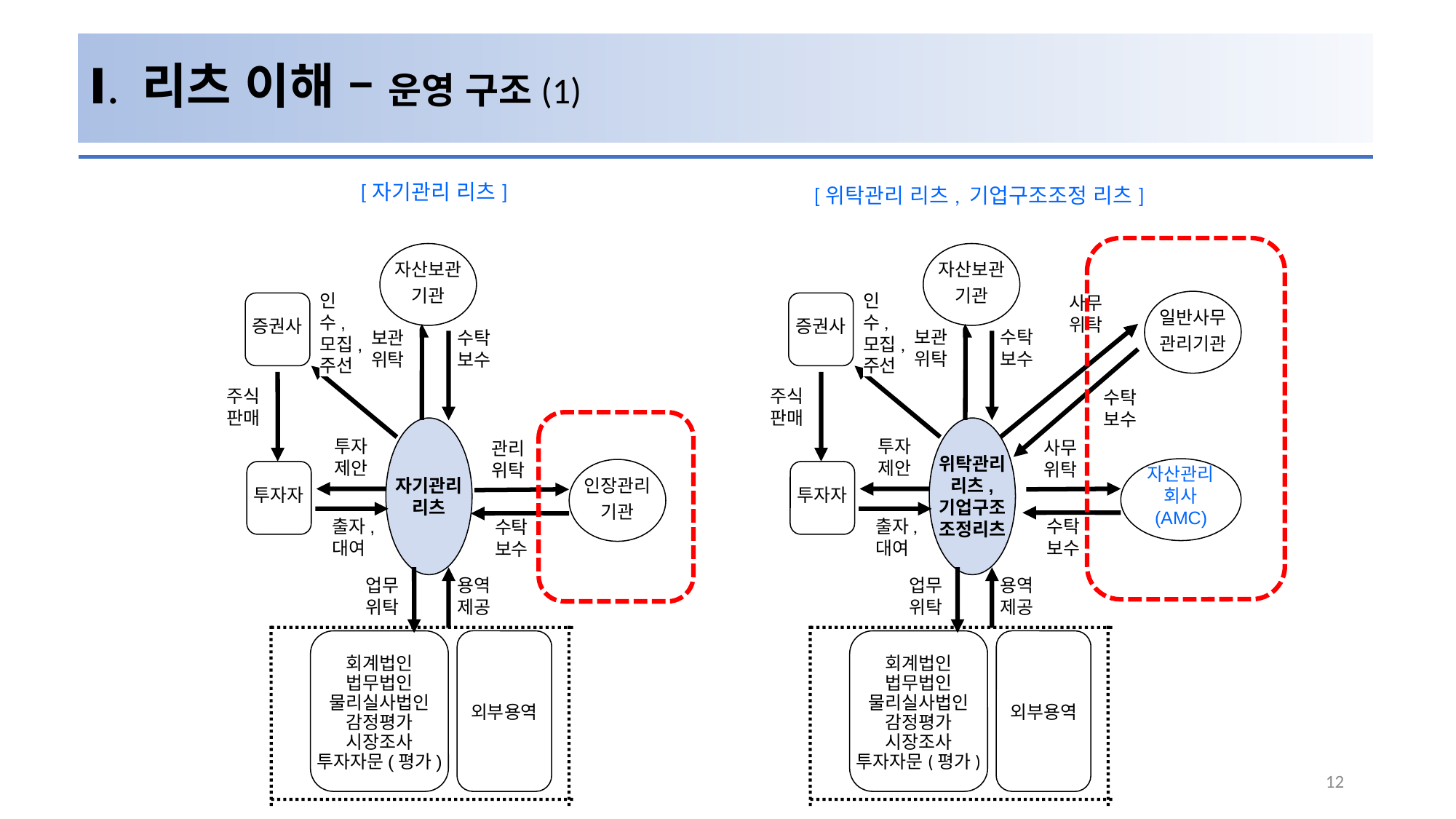

# Ⅰ. 리츠 이해 – 운영 구조(1)
[자기관리 리츠]
[위탁관리 리츠, 기업구조조정 리츠]

자산보관
기관
자산보관
기관
사무위탁
일반사무
관리기관
증권사
증권사
인수,
모집,
주선
인수,
모집,
주선

보관위탁
수탁보수
보관위탁
수탁보수

주식
판매
주식
판매
수탁보수

자기관리
리츠
위탁관리
리츠,
기업구조
조정리츠
투자 제안
투자 제안
사무위탁
관리위탁
자산관리
회사
(AMC)
인장관리
기관
투자자
투자자

출자,
대여
출자,
대여
수탁보수
수탁보수

업무
위탁
용역제공
업무
위탁
용역제공

회계법인
법무법인
물리실사법인
감정평가
시장조사
투자자문(평가)
외부용역
회계법인
법무법인
물리실사법인
감정평가
시장조사
투자자문(평가)
외부용역
12